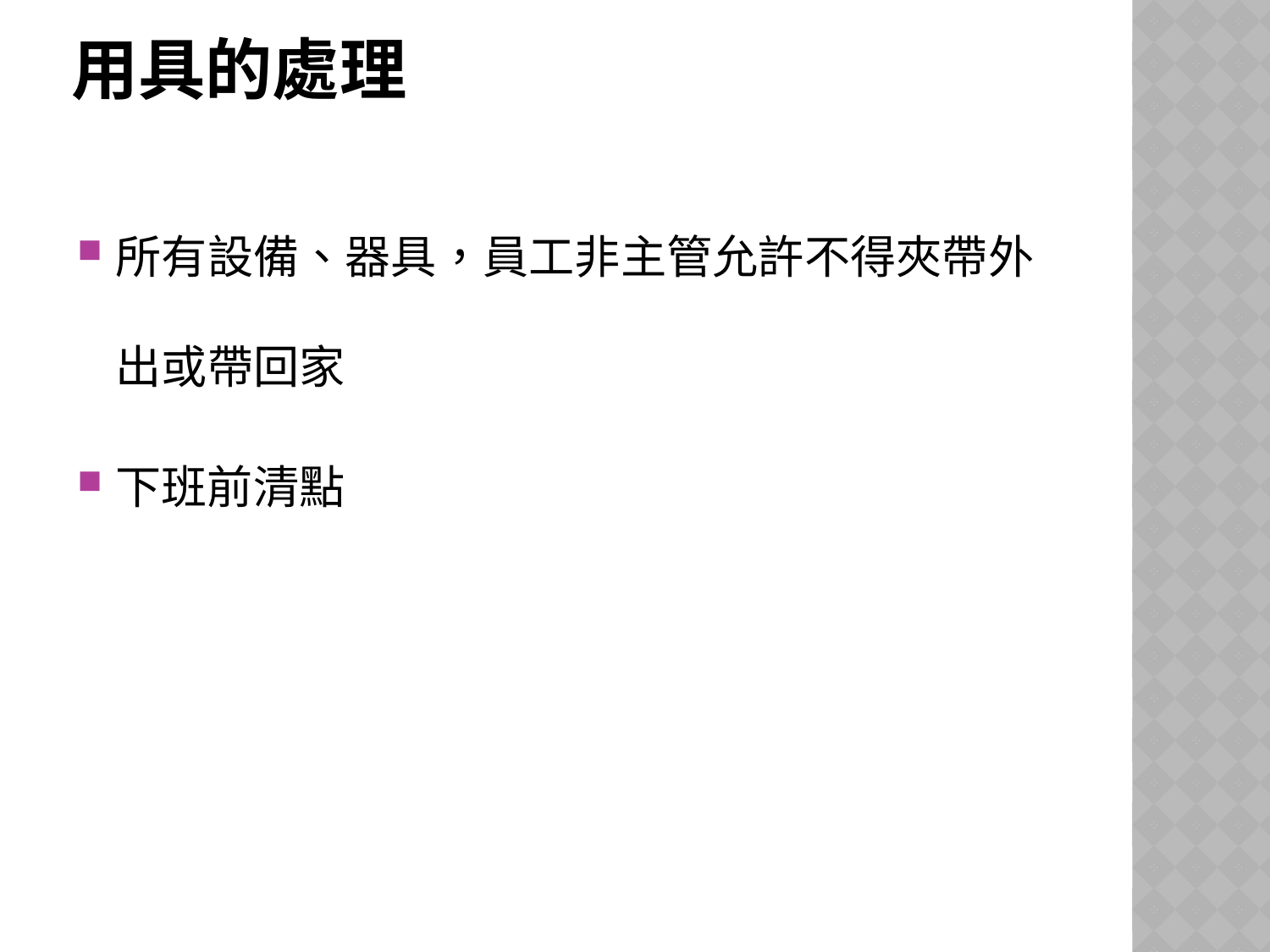

# 用具的處理
所有設備、器具，員工非主管允許不得夾帶外出或帶回家
下班前清點